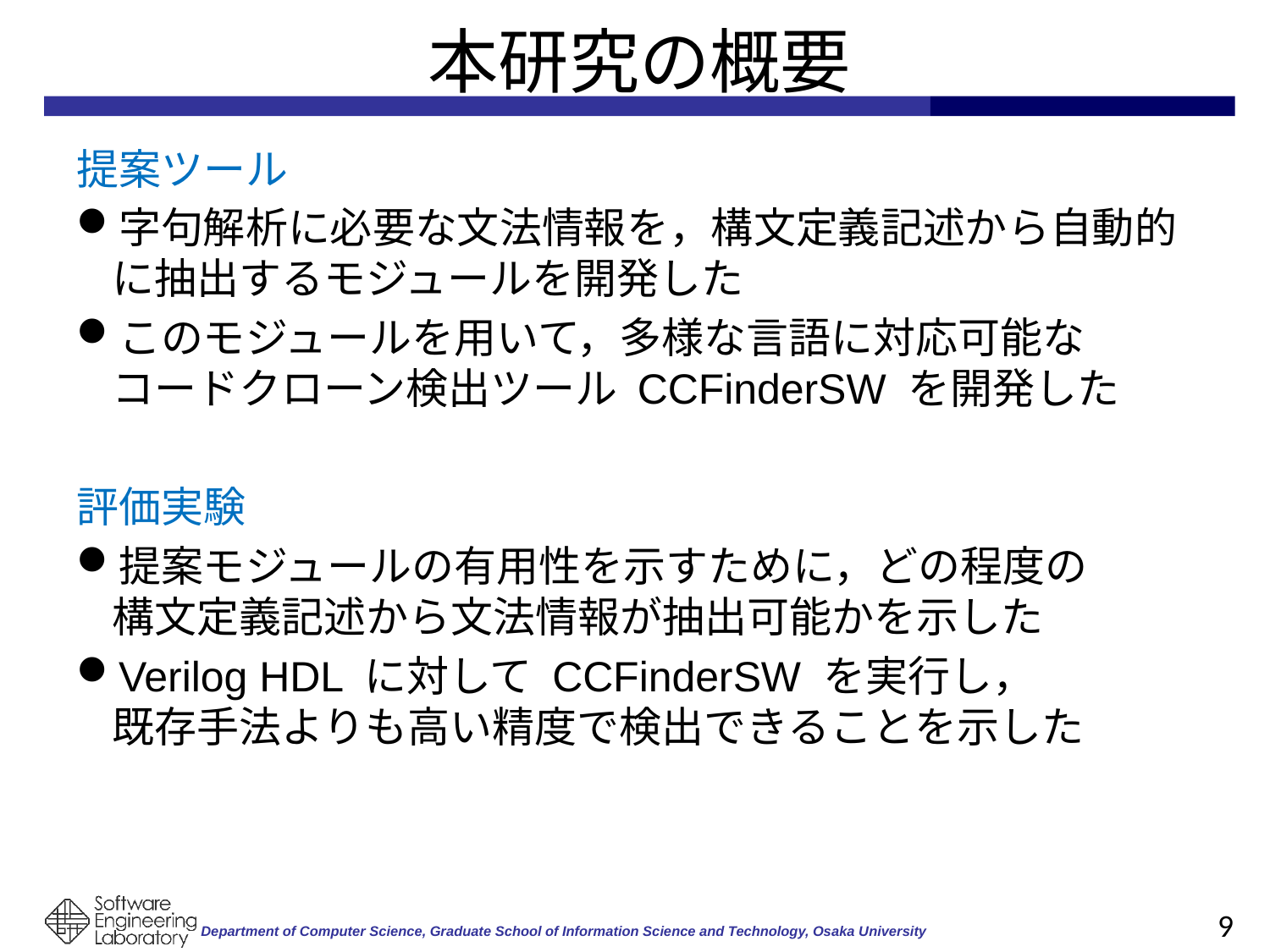

# 本研究の概要
提案ツール
字句解析に必要な文法情報を，構文定義記述から自動的に抽出するモジュールを開発した
このモジュールを用いて，多様な言語に対応可能な　　コードクローン検出ツール CCFinderSW を開発した

評価実験
提案モジュールの有用性を示すために，どの程度の　　構文定義記述から文法情報が抽出可能かを示した
Verilog HDL に対して CCFinderSW を実行し，　　　既存手法よりも高い精度で検出できることを示した
9